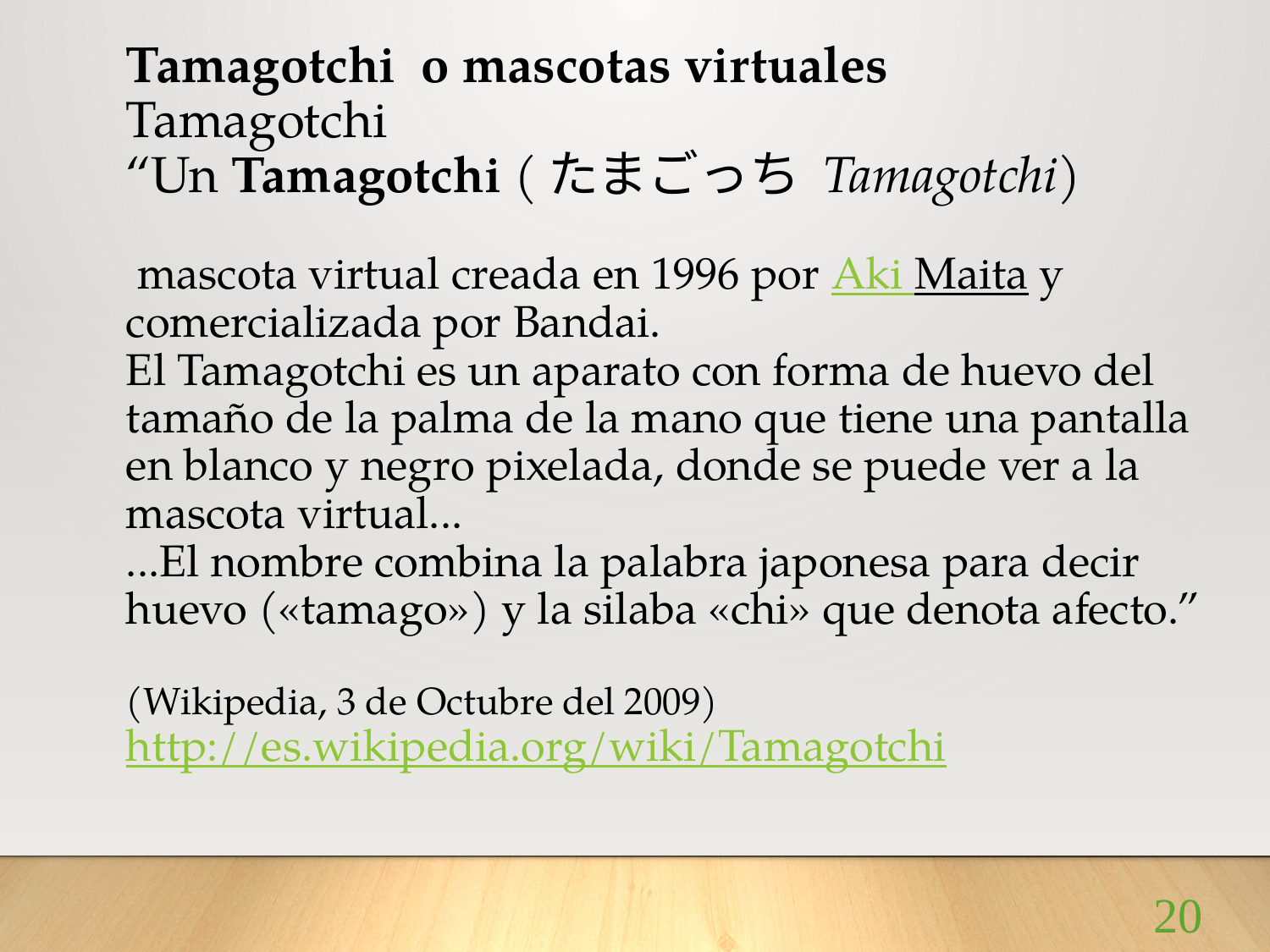

Tamagotchi  o mascotas virtuales
Tamagotchi
“Un Tamagotchi (たまごっち Tamagotchi)
 mascota virtual creada en 1996 por Aki Maita y comercializada por Bandai.
El Tamagotchi es un aparato con forma de huevo del tamaño de la palma de la mano que tiene una pantalla en blanco y negro pixelada, donde se puede ver a la mascota virtual...
...El nombre combina la palabra japonesa para decir huevo («tamago») y la silaba «chi» que denota afecto.”
(Wikipedia, 3 de Octubre del 2009)
http://es.wikipedia.org/wiki/Tamagotchi
20